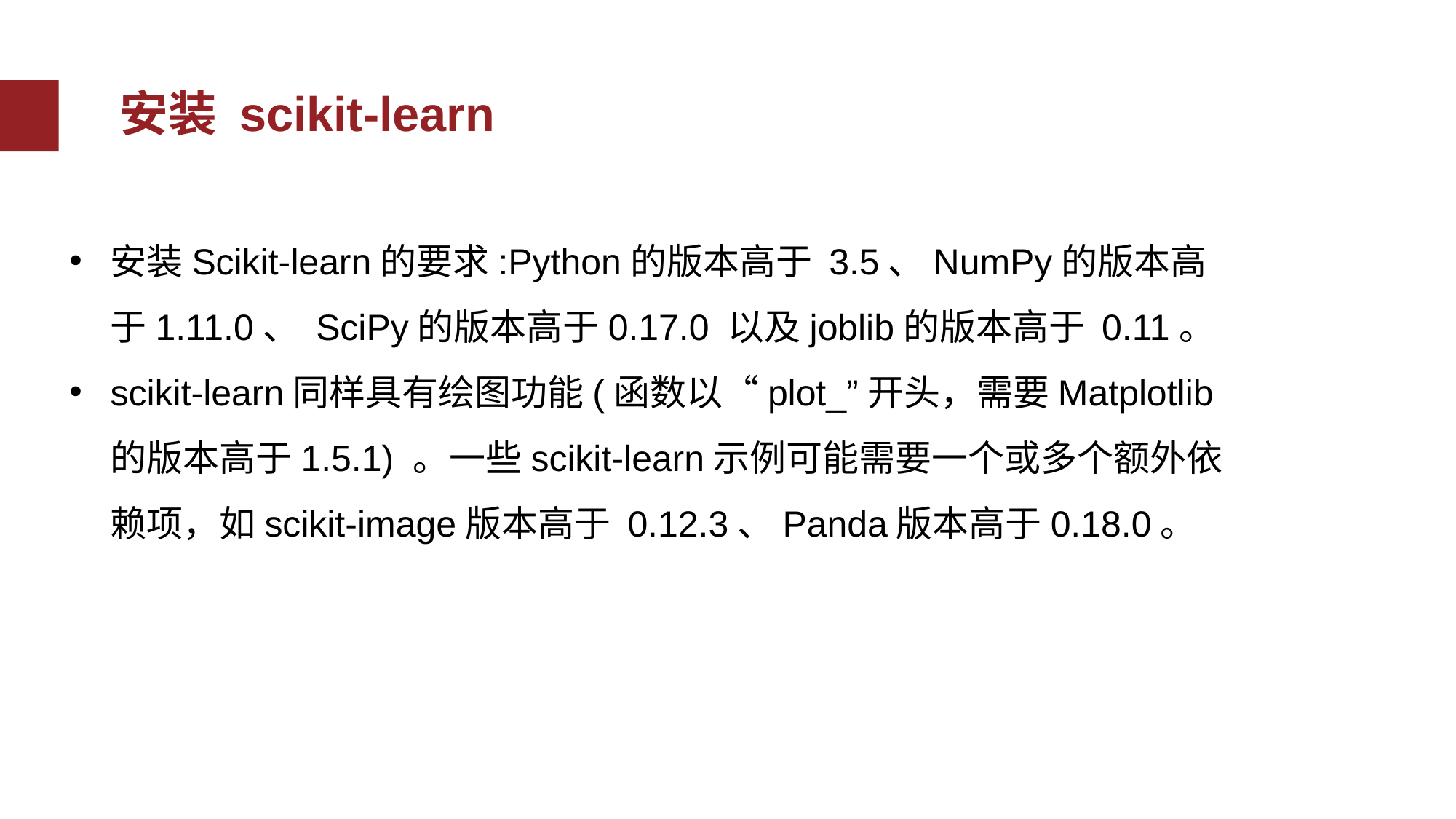

安装 scikit-learn

安装Scikit-learn的要求:Python的版本高于 3.5、NumPy的版本高于1.11.0、 SciPy的版本高于0.17.0 以及joblib的版本高于 0.11。
scikit-learn同样具有绘图功能(函数以“plot_”开头，需要Matplotlib的版本高于1.5.1) 。一些scikit-learn示例可能需要一个或多个额外依赖项，如scikit-image版本高于 0.12.3、Panda版本高于0.18.0。